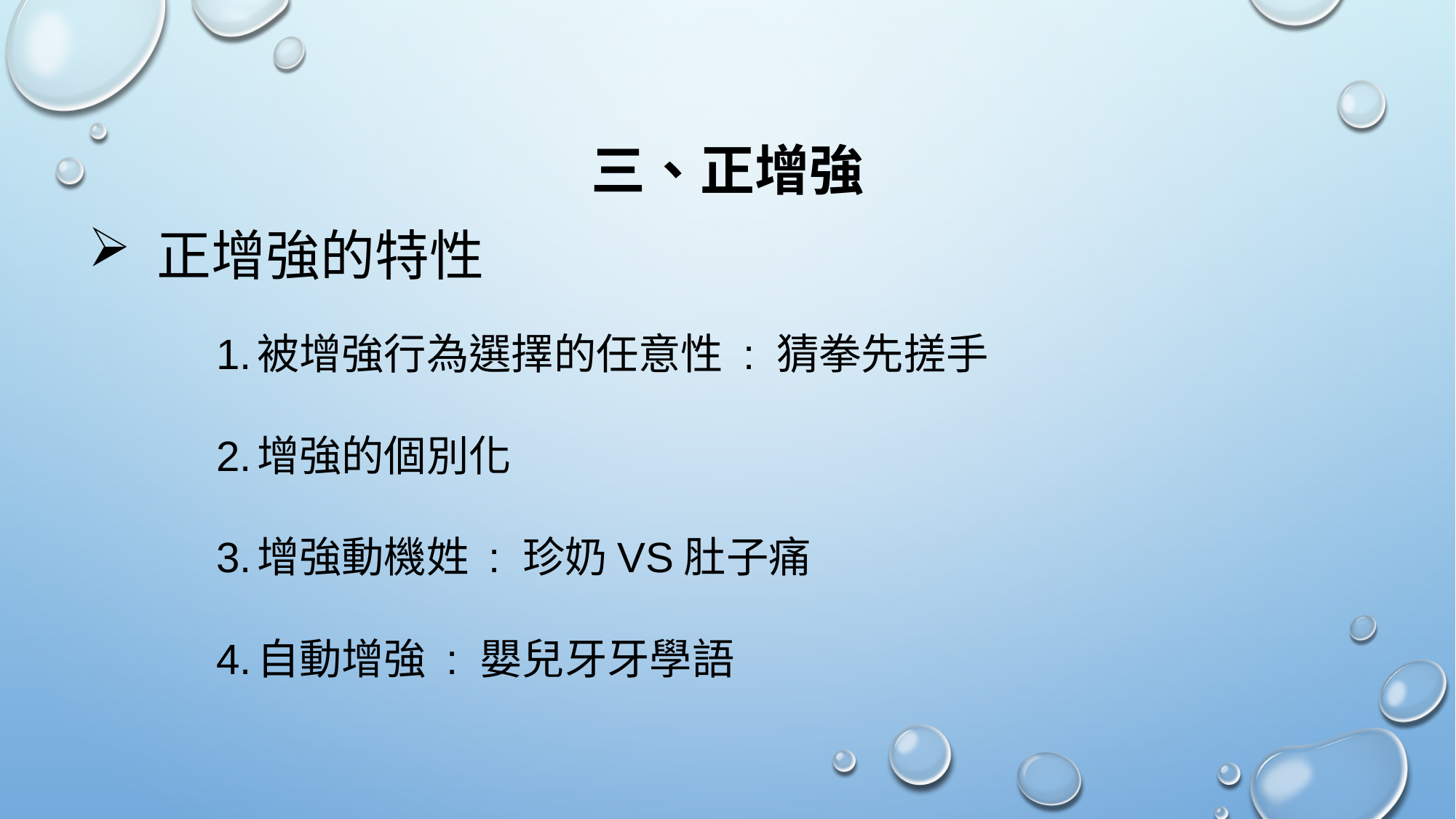

# 三、正增強
正增強的特性

被增強行為選擇的任意性 : 猜拳先搓手

增強的個別化

增強動機姓 : 珍奶VS肚子痛

自動增強 : 嬰兒牙牙學語